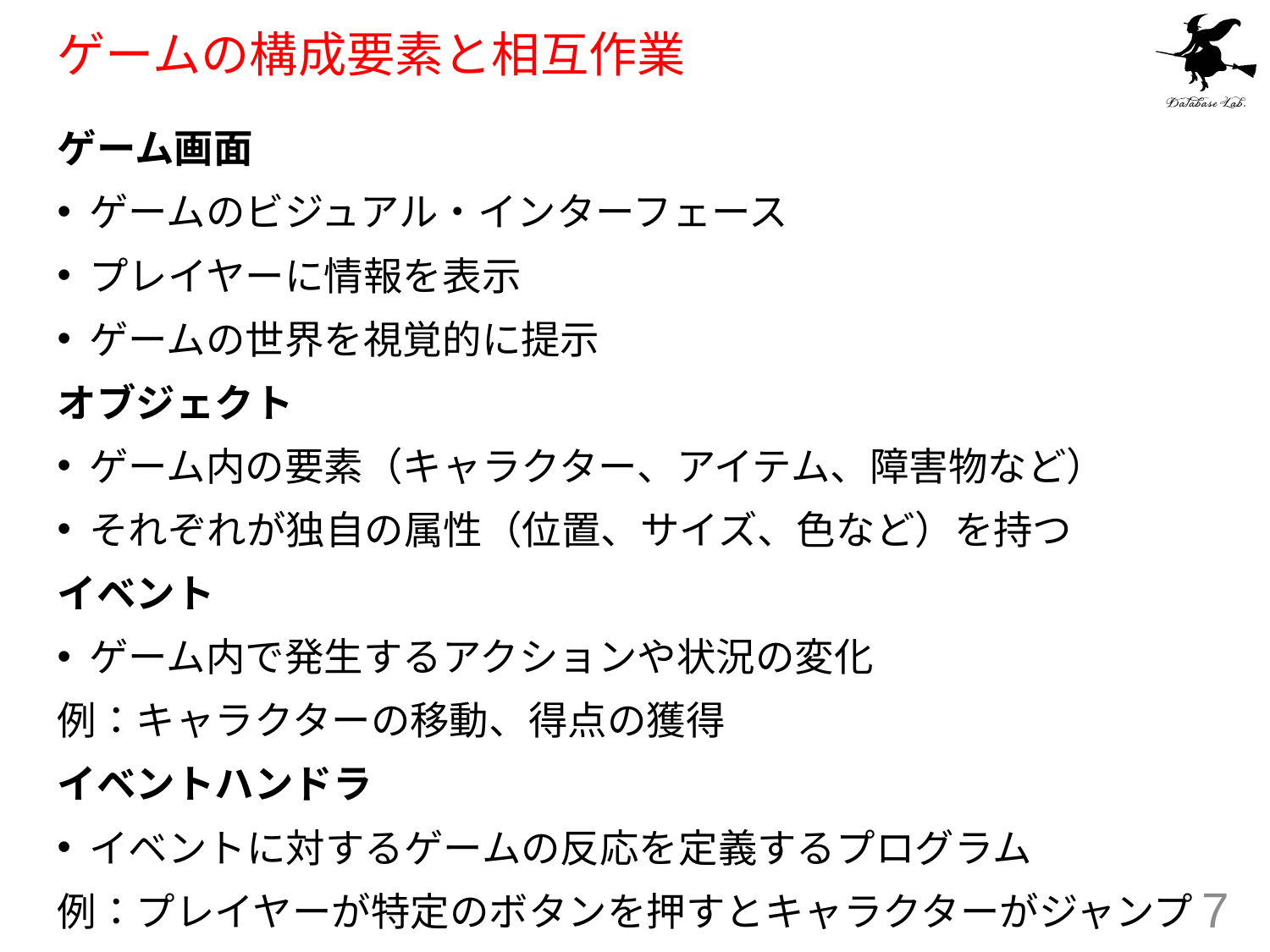

# ゲームの構成要素と相互作業
ゲーム画面
ゲームのビジュアル・インターフェース
プレイヤーに情報を表示
ゲームの世界を視覚的に提示
オブジェクト
ゲーム内の要素（キャラクター、アイテム、障害物など）
それぞれが独自の属性（位置、サイズ、色など）を持つ
イベント
ゲーム内で発生するアクションや状況の変化
例：キャラクターの移動、得点の獲得
イベントハンドラ
イベントに対するゲームの反応を定義するプログラム
例：プレイヤーが特定のボタンを押すとキャラクターがジャンプ
7